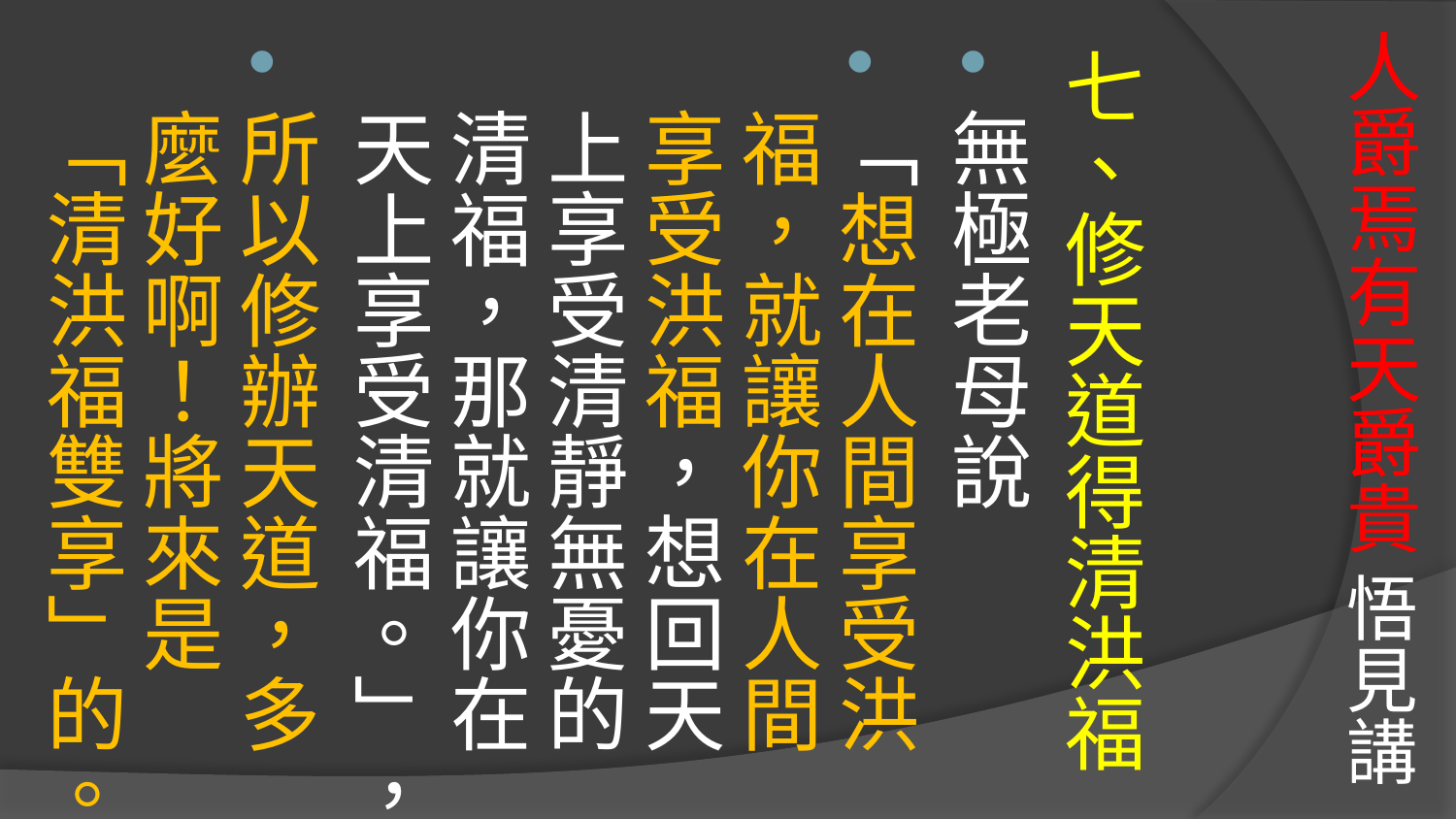

# 人爵焉有天爵貴 悟見講
七、修天道得清洪福
無極老母說
「想在人間享受洪福，就讓你在人間享受洪福，想回天上享受清靜無憂的清福，那就讓你在天上享受清福。」，
所以修辦天道，多麼好啊！將來是「清洪福雙享」的。